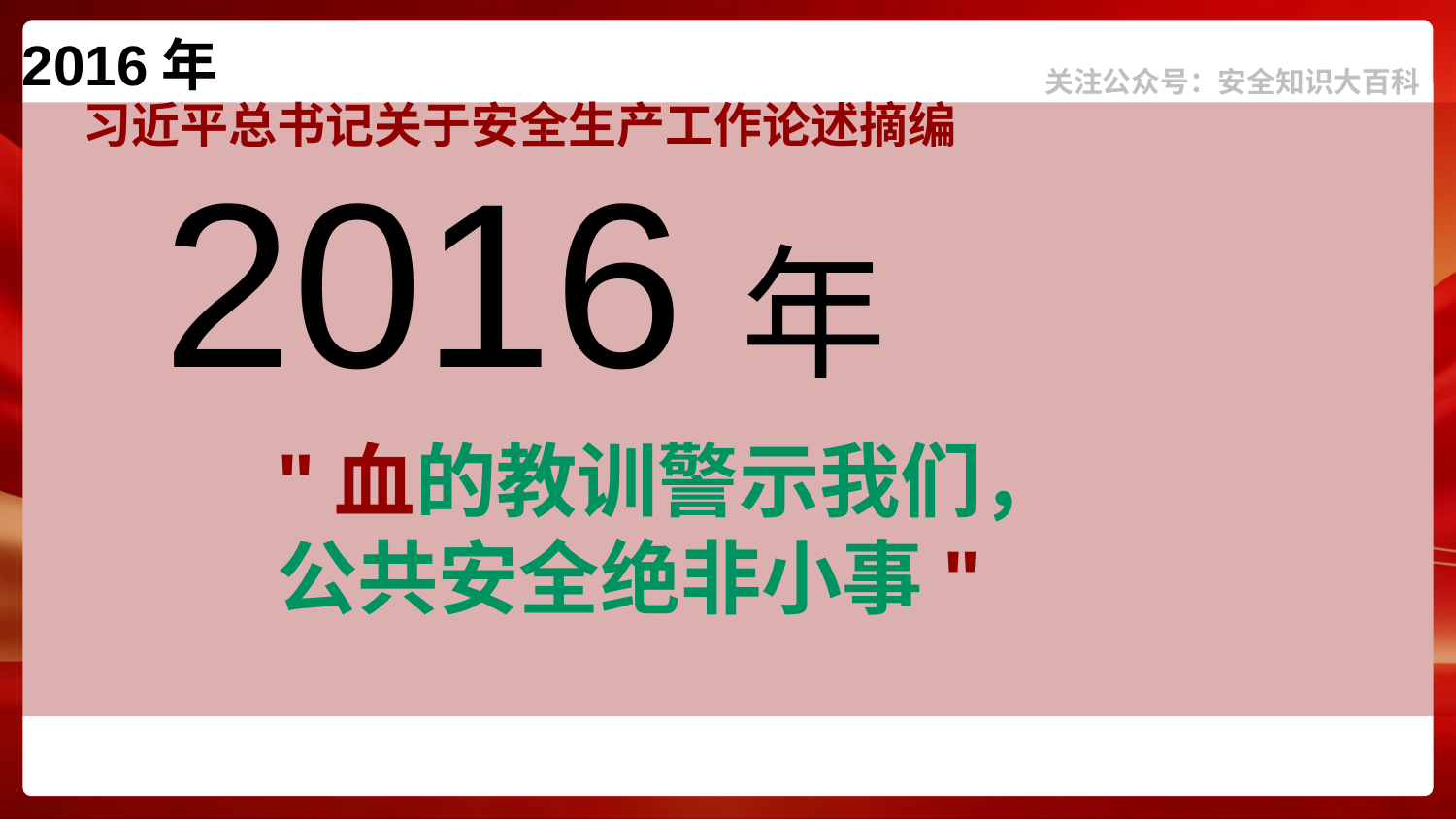

2016年
关注公众号：安全知识大百科
# 习近平总书记关于安全生产工作论述摘编

2016年

"血的教训警示我们，
公共安全绝非小事"